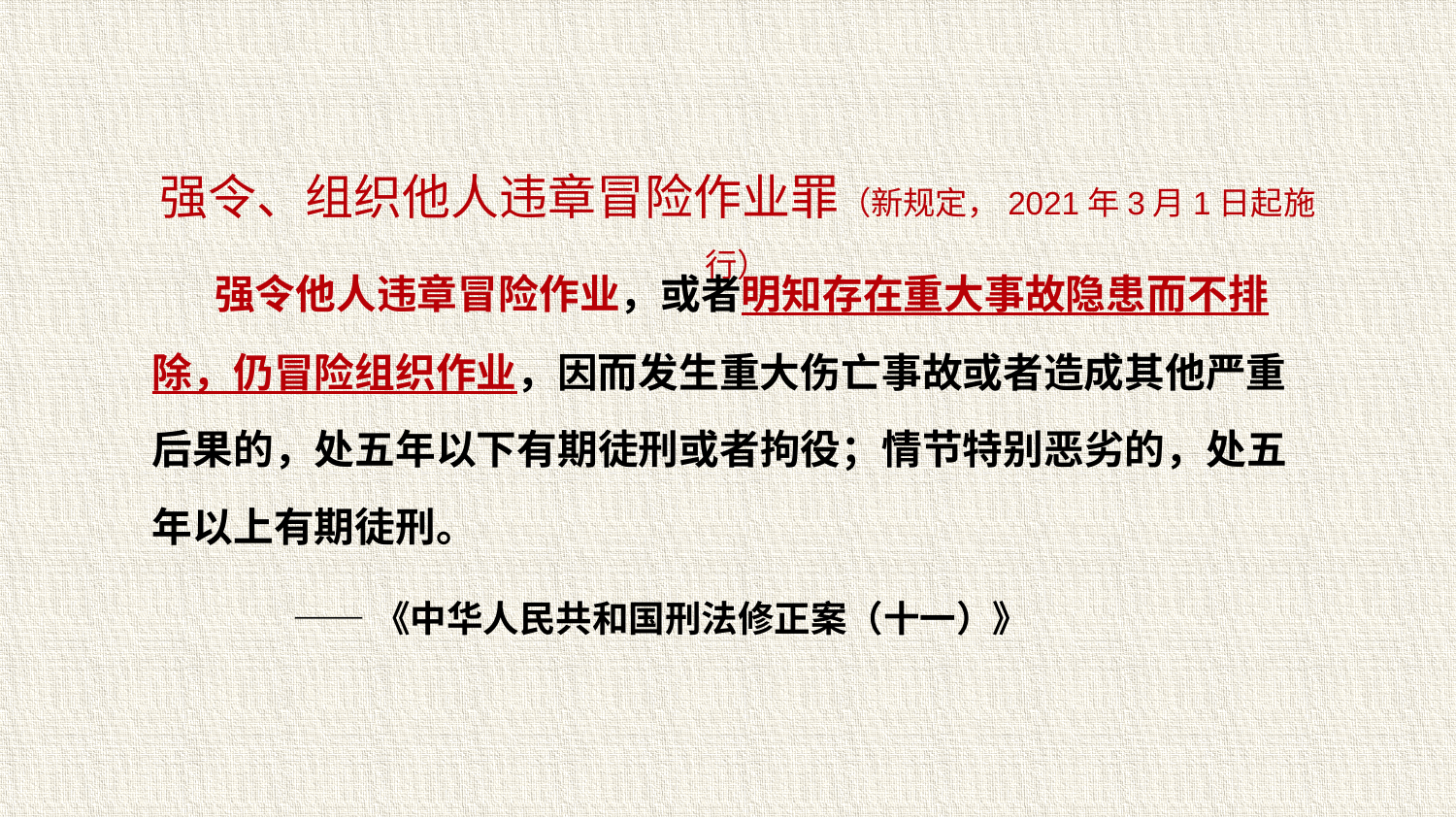

强令、组织他人违章冒险作业罪（新规定，2021年3月1日起施行）
      强令他人违章冒险作业，或者明知存在重大事故隐患而不排除，仍冒险组织作业，因而发生重大伤亡事故或者造成其他严重后果的，处五年以下有期徒刑或者拘役；情节特别恶劣的，处五年以上有期徒刑。
                 ——《中华人民共和国刑法修正案（十一）》